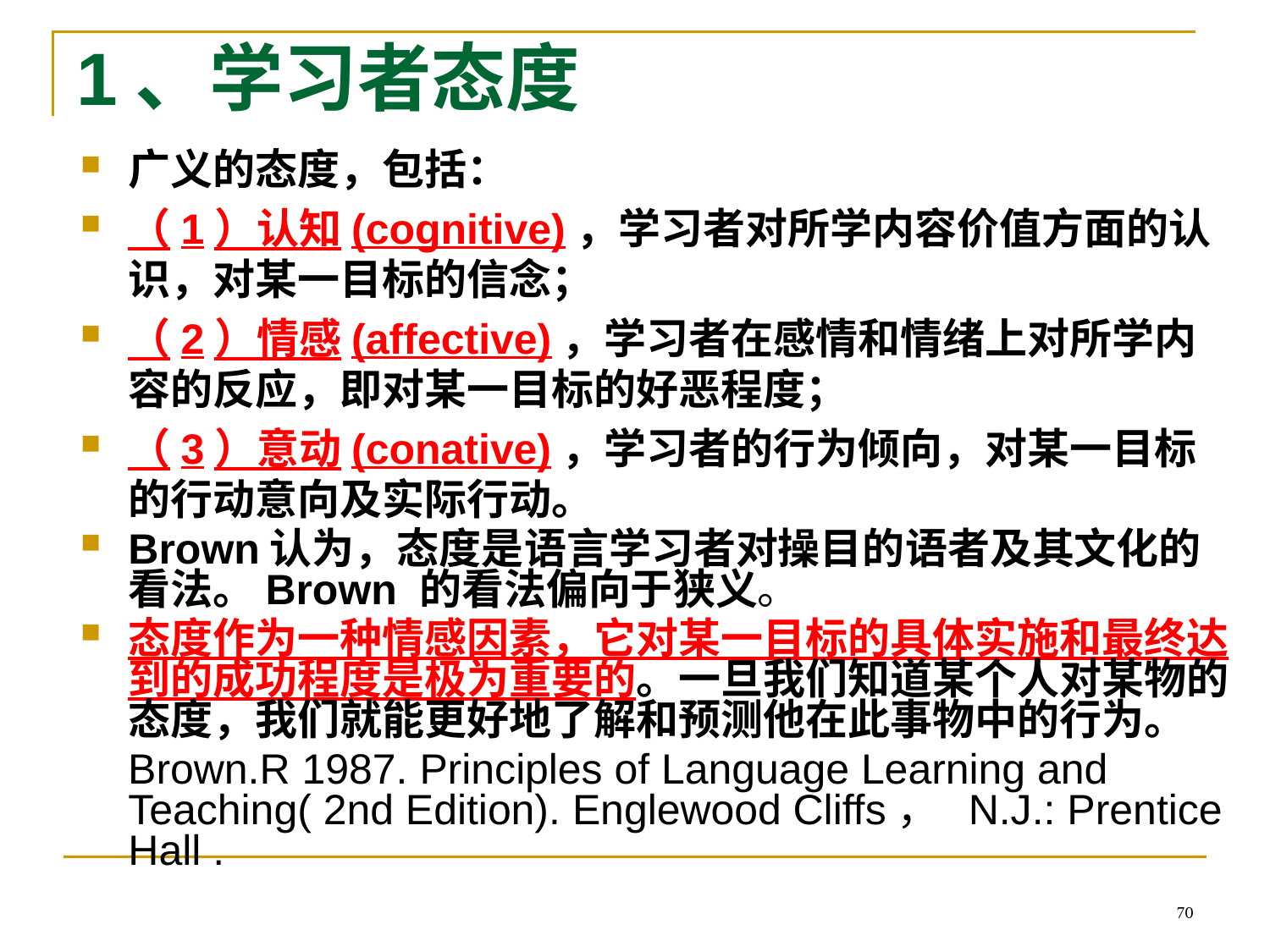

# 1、学习者态度
广义的态度，包括：
（1）认知(cognitive)，学习者对所学内容价值方面的认识，对某一目标的信念；
（2）情感(affective)，学习者在感情和情绪上对所学内容的反应，即对某一目标的好恶程度；
（3）意动(conative)，学习者的行为倾向，对某一目标的行动意向及实际行动。
Brown认为，态度是语言学习者对操目的语者及其文化的看法。Brown 的看法偏向于狭义。
态度作为一种情感因素，它对某一目标的具体实施和最终达到的成功程度是极为重要的。一旦我们知道某个人对某物的态度，我们就能更好地了解和预测他在此事物中的行为。
    Brown.R 1987. Principles of Language Learning and Teaching( 2nd Edition). Englewood Cliffs，  N.J.: Prentice Hall .

70